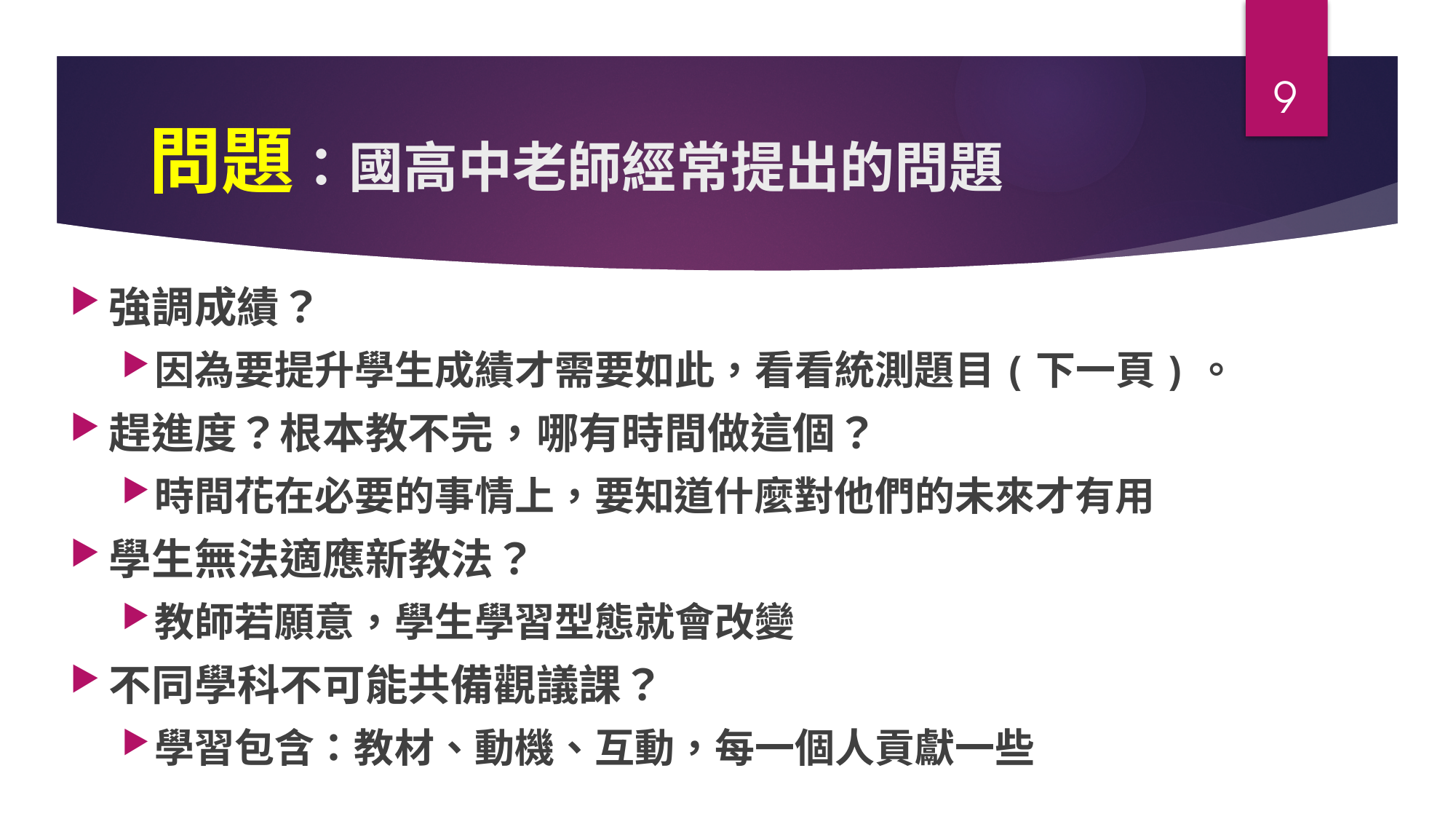

9
# 問題：國高中老師經常提出的問題
強調成績？
因為要提升學生成績才需要如此，看看統測題目(下一頁)。
趕進度？根本教不完，哪有時間做這個？
時間花在必要的事情上，要知道什麼對他們的未來才有用
學生無法適應新教法？
教師若願意，學生學習型態就會改變
不同學科不可能共備觀議課？
學習包含：教材、動機、互動，每一個人貢獻一些